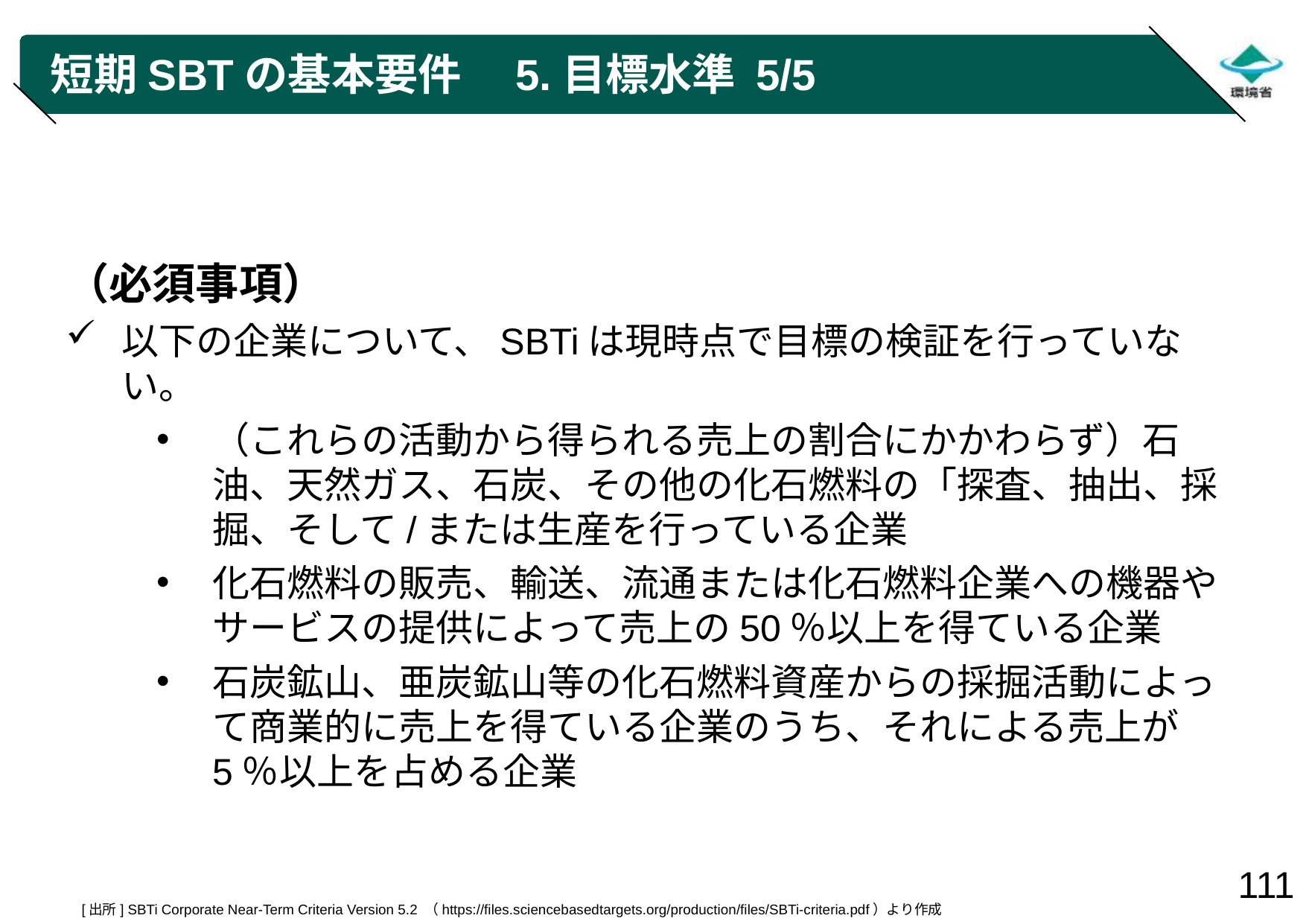

# 短期SBTの基本要件　5.目標水準 5/5
（必須事項）
以下の企業について、SBTiは現時点で目標の検証を行っていない。
（これらの活動から得られる売上の割合にかかわらず）石油、天然ガス、石炭、その他の化石燃料の「探査、抽出、採掘、そして/または生産を行っている企業
化石燃料の販売、輸送、流通または化石燃料企業への機器やサービスの提供によって売上の50％以上を得ている企業
石炭鉱山、亜炭鉱山等の化石燃料資産からの採掘活動によって商業的に売上を得ている企業のうち、それによる売上が5％以上を占める企業
[出所] SBTi Corporate Near-Term Criteria Version 5.2 （https://files.sciencebasedtargets.org/production/files/SBTi-criteria.pdf）より作成